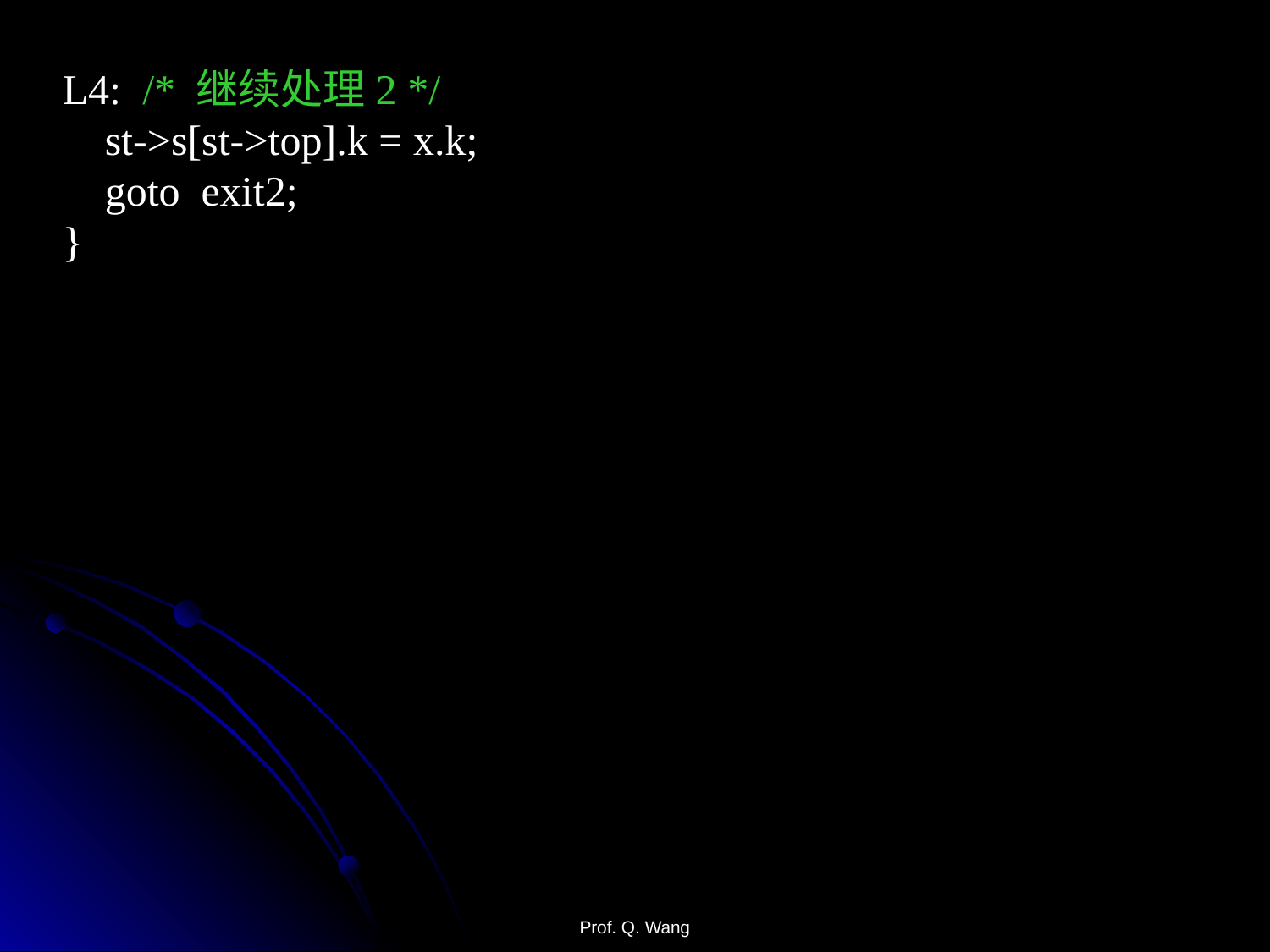

L4:  /* 继续处理2 */
    st->s[st->top].k = x.k;
    goto  exit2;
}

Prof. Q. Wang